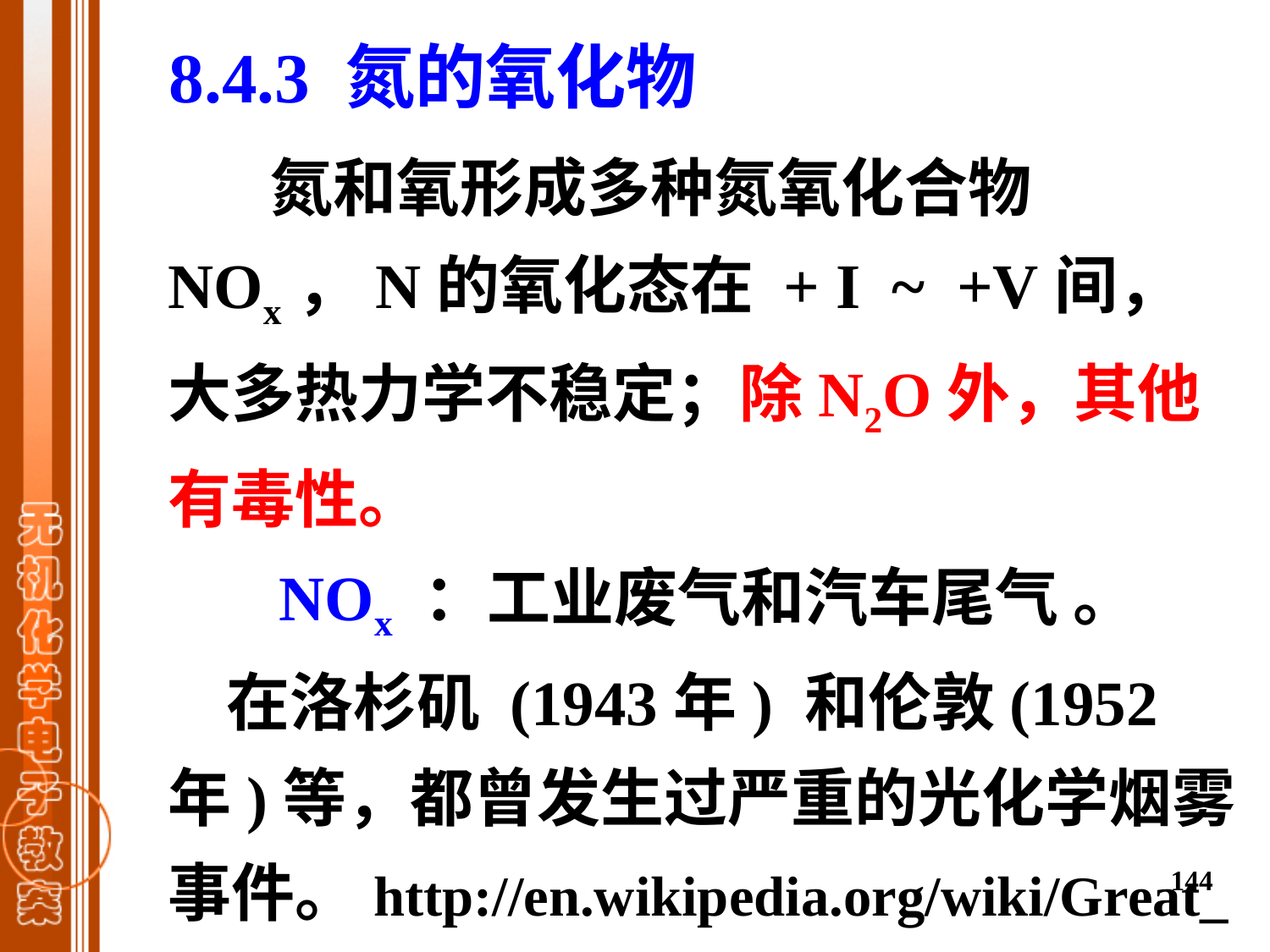

8.4.3 氮的氧化物
      氮和氧形成多种氮氧化合物NOx，N的氧化态在 + I  ~  +V间，大多热力学不稳定；除N2O外，其他有毒性。
       NOx ：工业废气和汽车尾气 。
   在洛杉矶 (1943年) 和伦敦(1952年)等，都曾发生过严重的光化学烟雾事件。http://en.wikipedia.org/wiki/Great_Smog
144